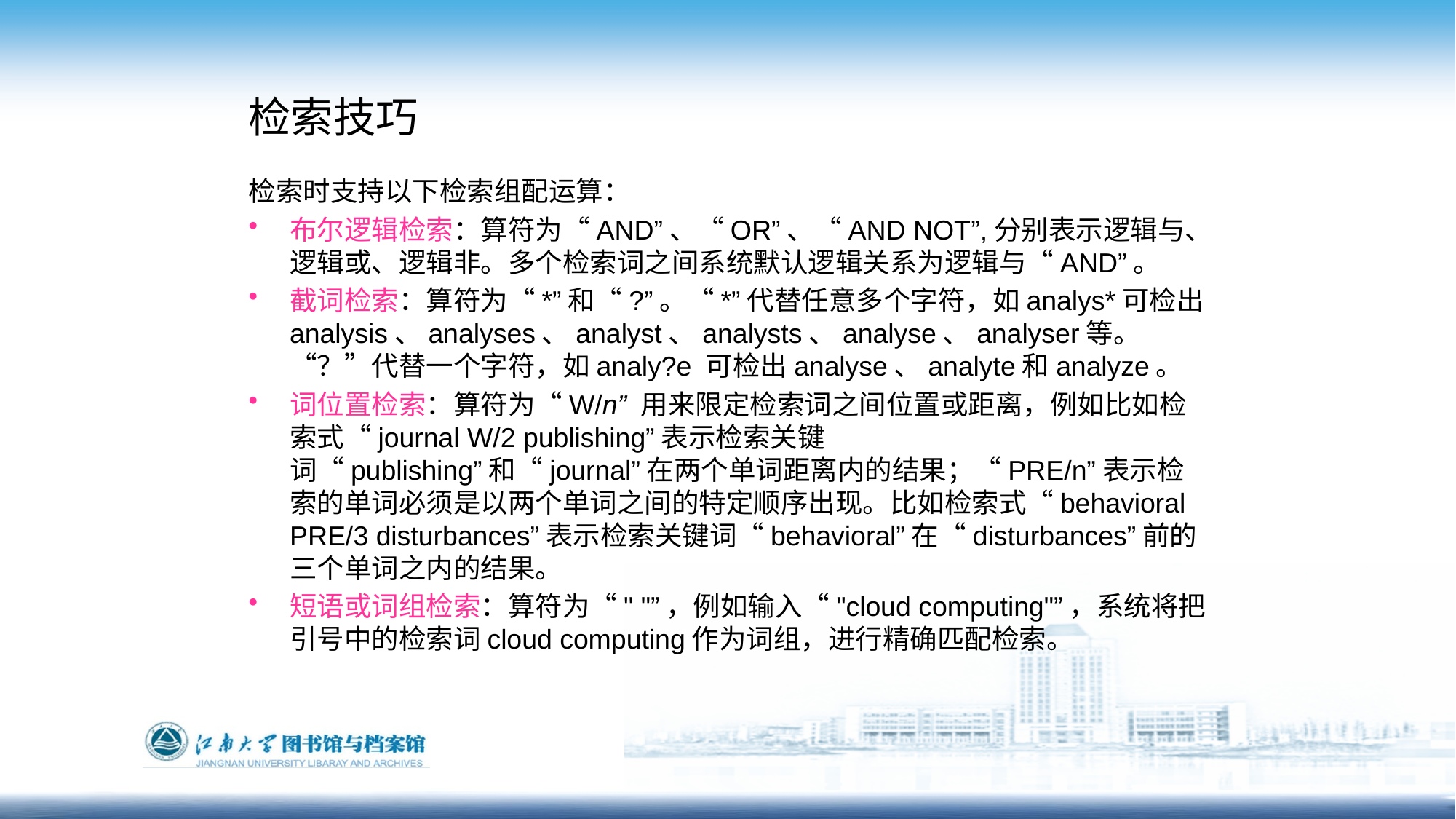

# 检索技巧
检索时支持以下检索组配运算：
布尔逻辑检索：算符为“AND”、“OR”、“AND NOT”,分别表示逻辑与、逻辑或、逻辑非。多个检索词之间系统默认逻辑关系为逻辑与“AND”。
截词检索：算符为“*”和“?”。“*”代替任意多个字符，如analys*可检出analysis、analyses、analyst、analysts、analyse、analyser等。“？”代替一个字符，如analy?e 可检出analyse、analyte和analyze。
词位置检索：算符为“W/n” 用来限定检索词之间位置或距离，例如比如检索式“journal W/2 publishing”表示检索关键词“publishing”和“journal”在两个单词距离内的结果；“PRE/n”表示检索的单词必须是以两个单词之间的特定顺序出现。比如检索式“behavioral PRE/3 disturbances”表示检索关键词“behavioral”在“disturbances”前的三个单词之内的结果。
短语或词组检索：算符为“" "”，例如输入“"cloud computing"”，系统将把引号中的检索词cloud computing作为词组，进行精确匹配检索。